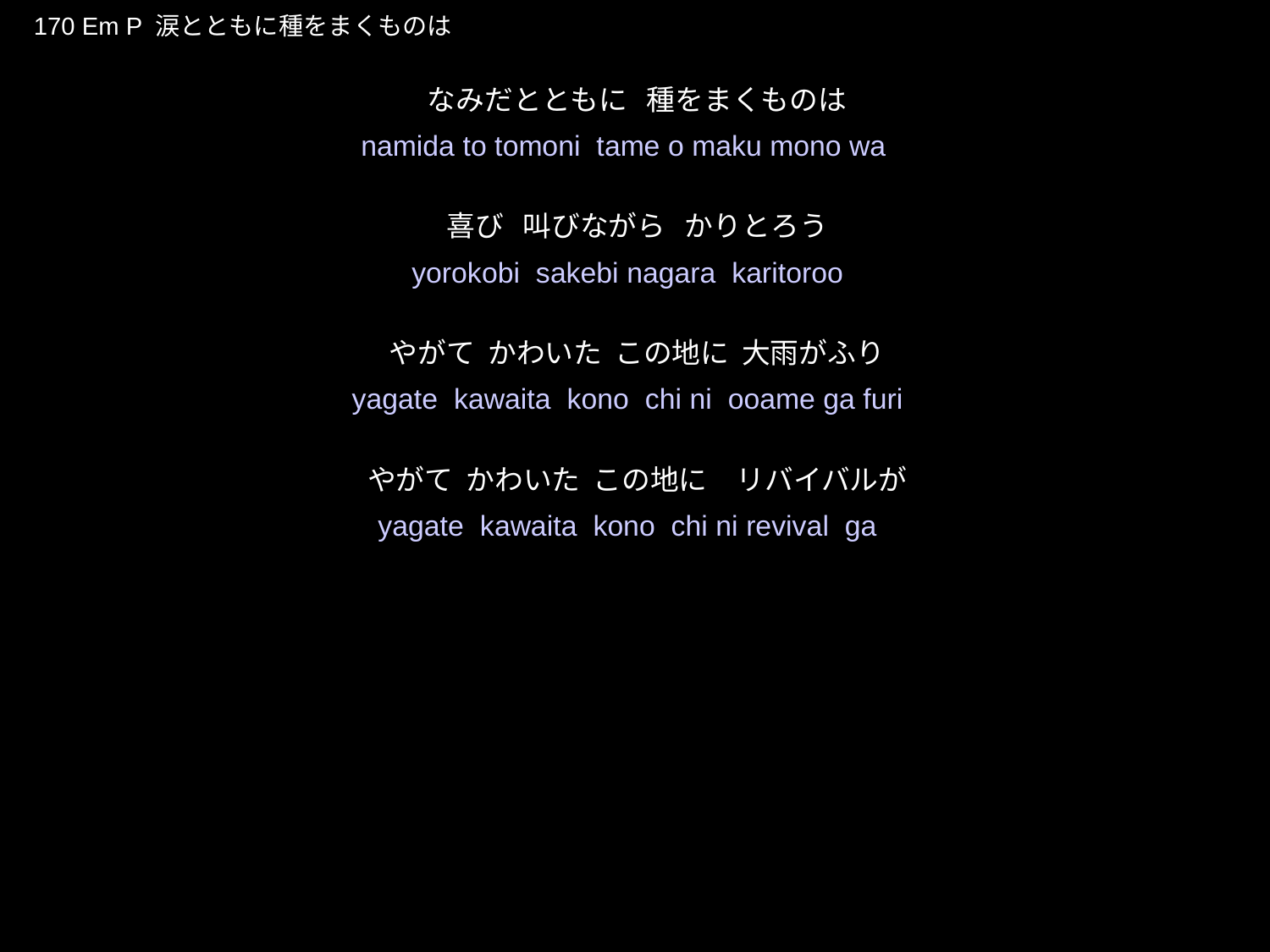

なみだとともにたねをまくものは
★P
170 Em P 涙とともに種をまくものは
なみだとともに   種をまくものは
喜び   叫びながら   かりとろう
やがて  かわいた  この地に  大雨がふり
やがて  かわいた  この地に　リバイバルが
★５
namida to tomoni  tame o maku mono wa
yorokobi  sakebi nagara  karitoroo
yagate  kawaita  kono  chi ni  ooame ga furi
yagate  kawaita  kono  chi ni revival  ga